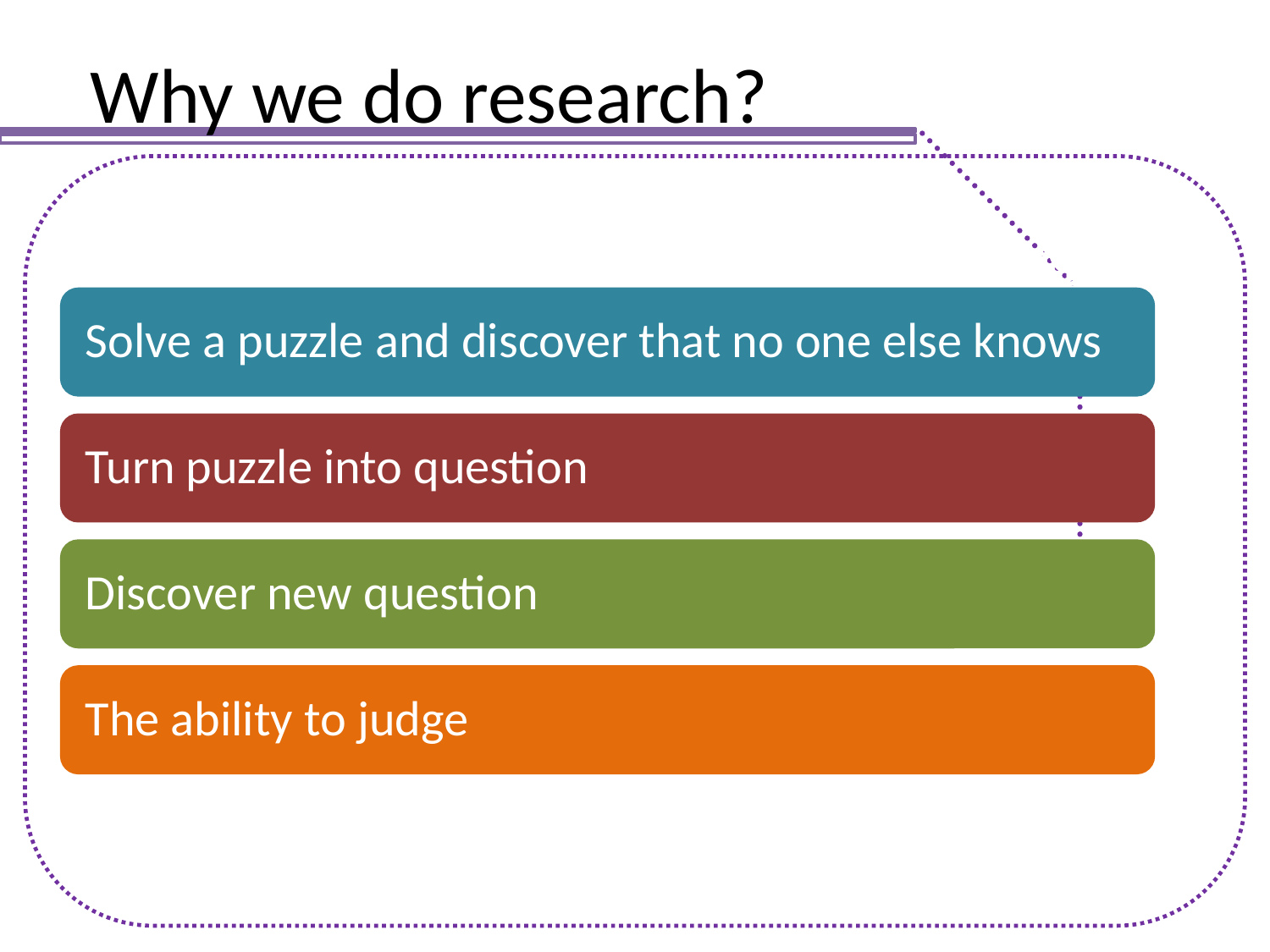

Why we do research?

漫漫國際路
1991至今
Solve a puzzle and discover that no one else knows
Turn puzzle into question
Discover new question
The ability to judge
做到美國第一
1981~1990